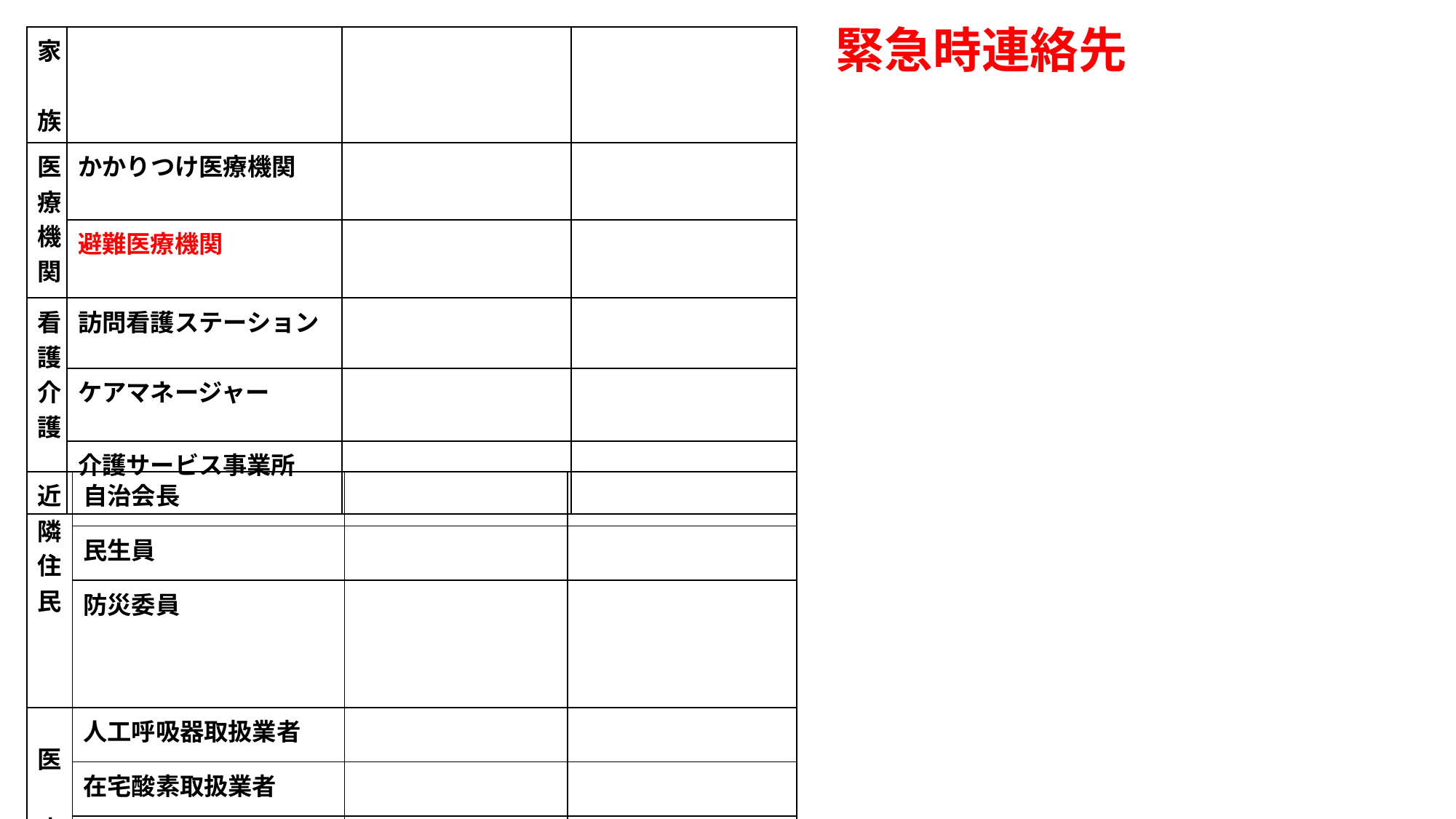

緊急時連絡先
| 家　族 |  |  |  |
| --- | --- | --- | --- |
| 医療機関 | かかりつけ医療機関 |  |  |
|  | 避難医療機関 |  |  |
| 看護介護 | 訪問看護ステーション |  |  |
|  | ケアマネージャー |  |  |
|  | 介護サービス事業所 |  |  |
| 近隣住民 | 自治会長 |  |  |
| --- | --- | --- | --- |
|  | 民生員 |  |  |
|  | 防災委員 |  |  |
| 医　療 | 人工呼吸器取扱業者 |  |  |
|  | 在宅酸素取扱業者 |  |  |
|  | かかりつけ薬局 |  |  |